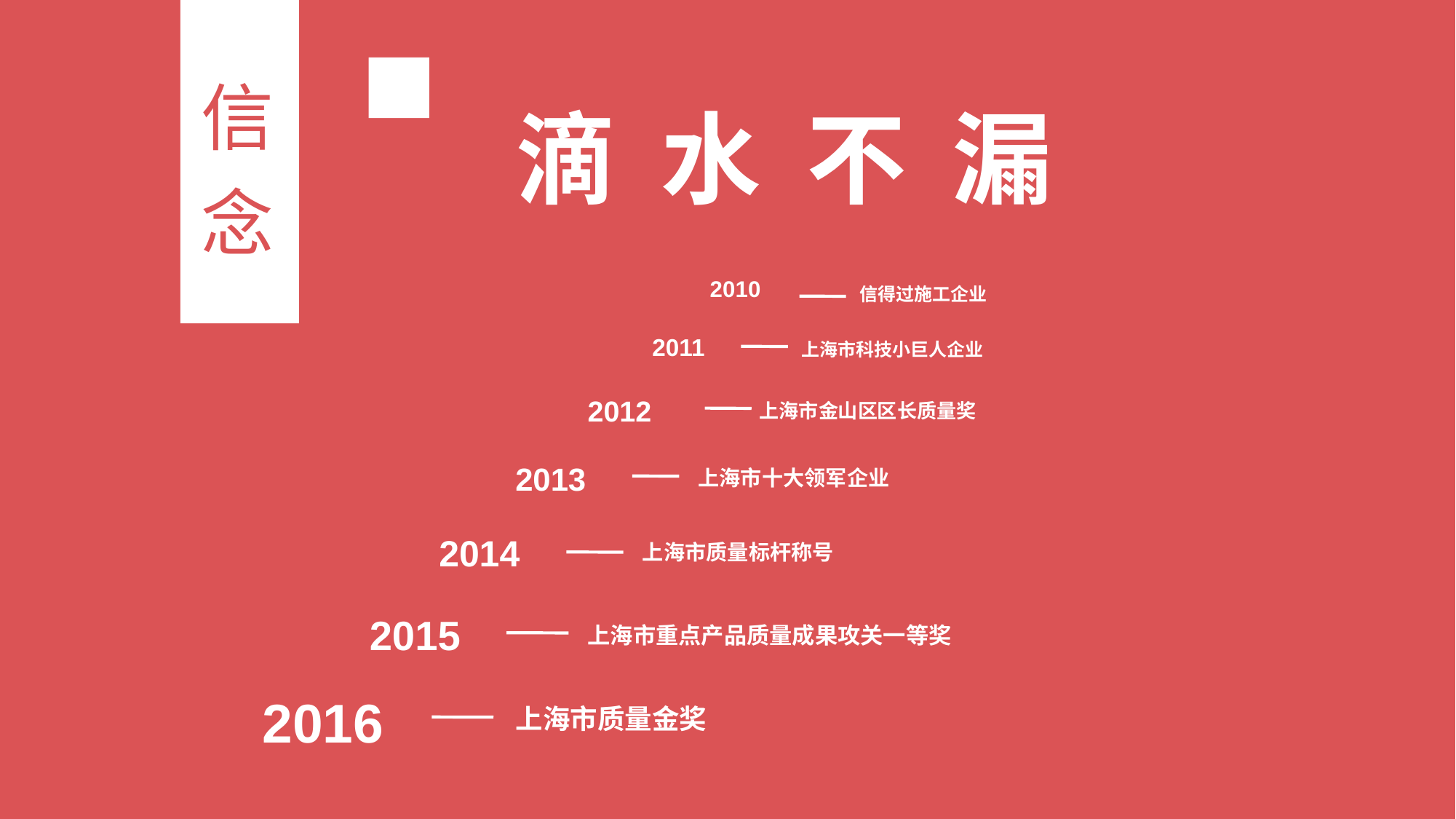

信
念
滴  水  不  漏
2010
信得过施工企业
2011
上海市科技小巨人企业
2012
上海市金山区区长质量奖
2013
上海市十大领军企业
2014
上海市质量标杆称号
2015
上海市重点产品质量成果攻关一等奖
2016
上海市质量金奖